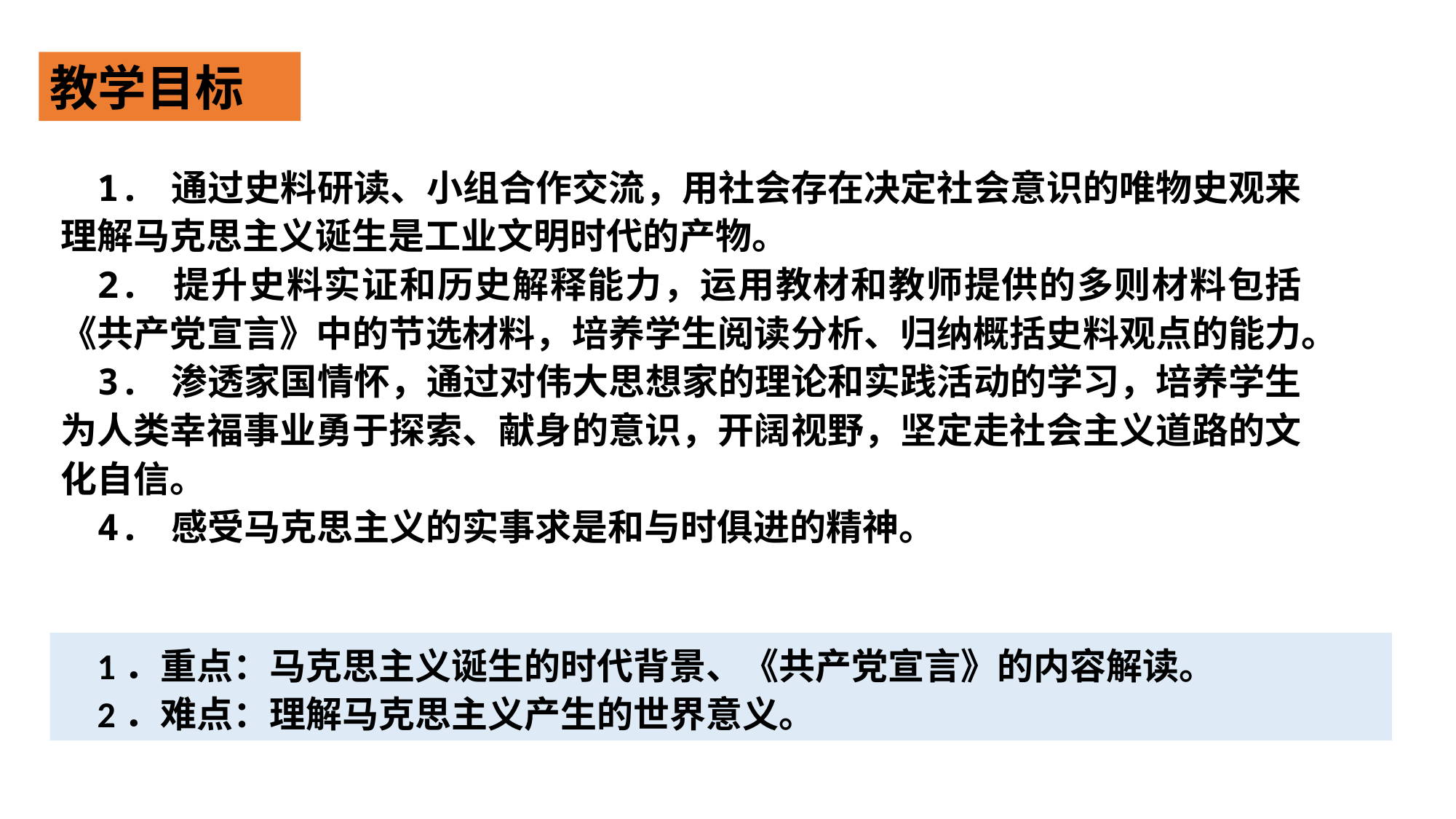

教学目标
1. 通过史料研读、小组合作交流，用社会存在决定社会意识的唯物史观来理解马克思主义诞生是工业文明时代的产物。
2. 提升史料实证和历史解释能力，运用教材和教师提供的多则材料包括《共产党宣言》中的节选材料，培养学生阅读分析、归纳概括史料观点的能力。
3. 渗透家国情怀，通过对伟大思想家的理论和实践活动的学习，培养学生为人类幸福事业勇于探索、献身的意识，开阔视野，坚定走社会主义道路的文化自信。
4. 感受马克思主义的实事求是和与时俱进的精神。
1．重点：马克思主义诞生的时代背景、《共产党宣言》的内容解读。
2．难点：理解马克思主义产生的世界意义。